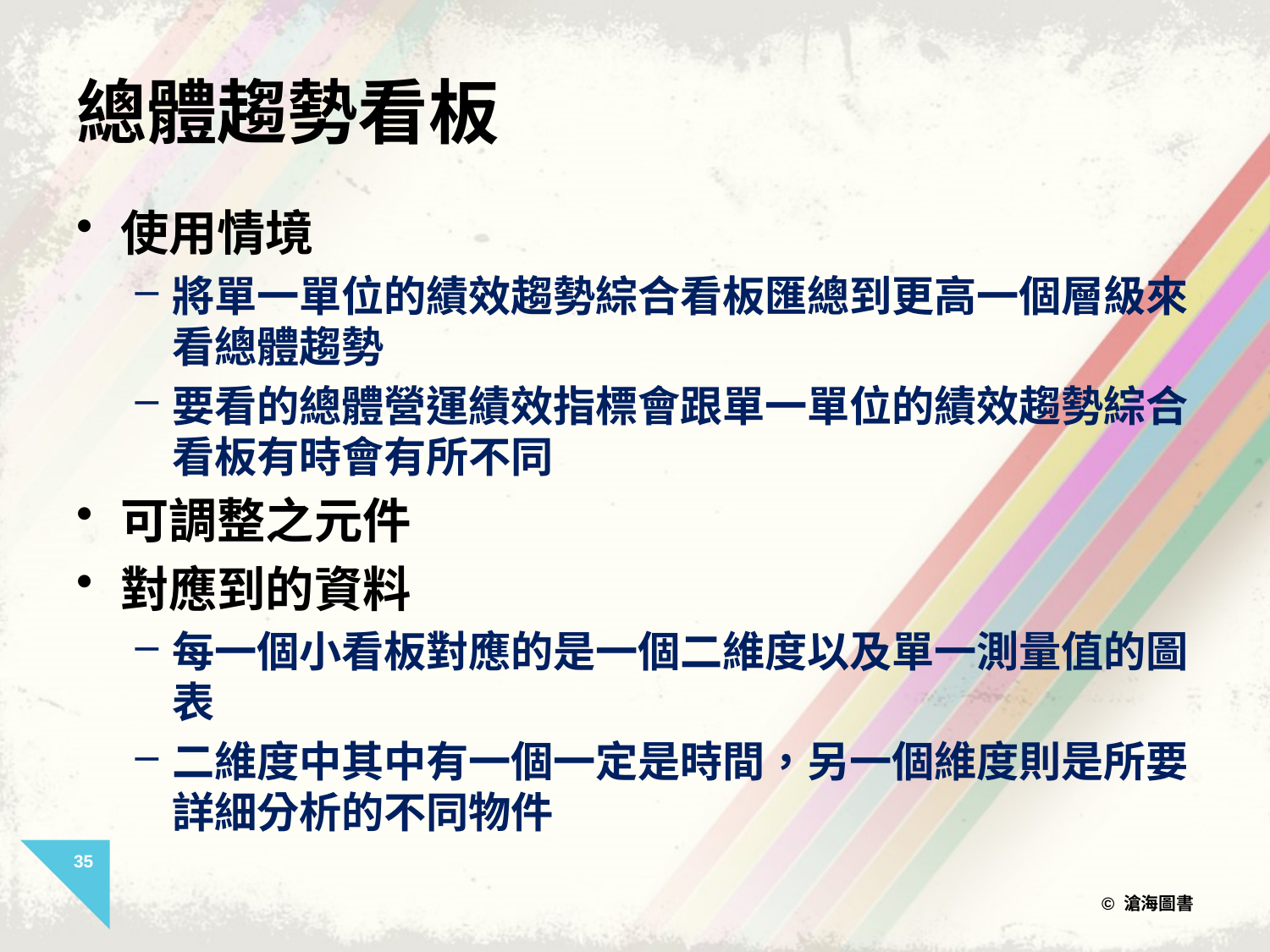

# 總體趨勢看板
使用情境
將單一單位的績效趨勢綜合看板匯總到更高一個層級來看總體趨勢
要看的總體營運績效指標會跟單一單位的績效趨勢綜合看板有時會有所不同
可調整之元件
對應到的資料
每一個小看板對應的是一個二維度以及單一測量值的圖表
二維度中其中有一個一定是時間，另一個維度則是所要詳細分析的不同物件

35
© 滄海圖書